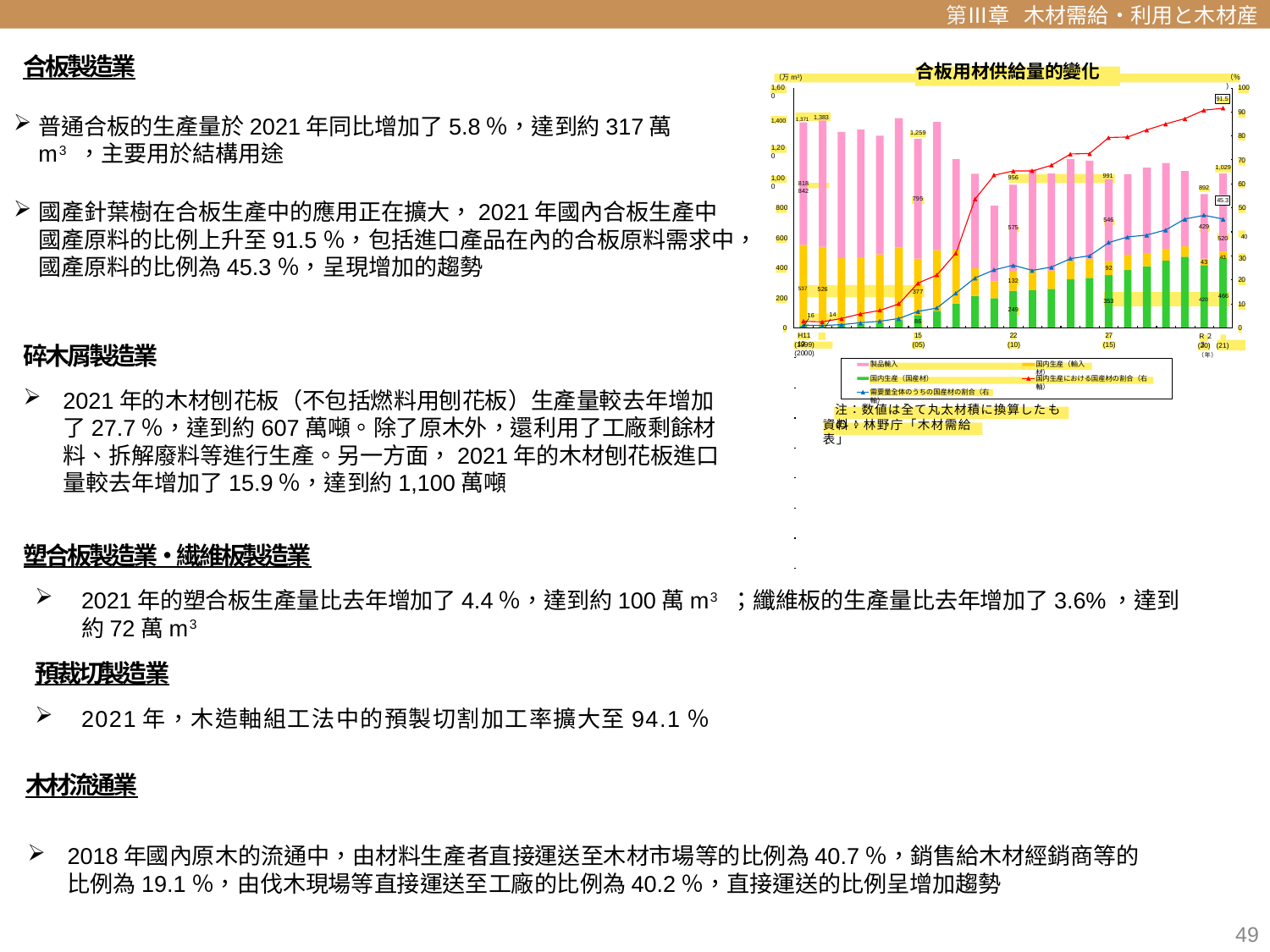

第Ⅲ章 木材需給・利用と木材産業

合板製造業
合板用材供給量的變化

（万m3)
（％)

1,600
100

91.5

90
1,400  1,371   1,383
普通合板的生產量於2021年同比增加了5.8％，達到約317萬m3 ，主要用於結構用途

國產針葉樹在合板生產中的應用正在擴大，2021年國內合板生產中國產原料的比例上升至91.5％，包括進口產品在內的合板原料需求中，國產原料的比例為45.3％，呈現增加的趨勢

1,259
80

1,200

70

1,029

991
1,000
956

60
818       842

892

795
45.3
50

800

546

429
520       40
575

600

43        30

43

400
92

20
132

537      526

377
420      466
200

353
10

249

14
16

86

0
0

15
22
H11     12
27
R２      ３

碎木屑製造業
(05)
(10)
(1999) (2000)
(15)
(20)  (21) （年）

製品輸入
国内生産（輸入材）

国内生産（国産材）
需要量全体のうちの国産材の割合（右軸）
国内生産における国産材の割合（右軸）

2021年的木材刨花板（不包括燃料用刨花板）生產量較去年增加了27.7％，達到約607萬噸。除了原木外，還利用了工廠剩餘材料、拆解廢料等進行生產。另一方面，2021年的木材刨花板進口量較去年增加了15.9％，達到約1,100萬噸

注：数値は全て丸太材積に換算したもの。

資料：林野庁「木材需給表」
塑合板製造業・繊維板製造業
2021年的塑合板生產量比去年增加了4.4％，達到約100萬m3 ；纖維板的生產量比去年增加了3.6%，達到約72萬m3
預裁切製造業
2021年，木造軸組工法中的預製切割加工率擴大至94.1％

木材流通業
2018年國內原木的流通中，由材料生產者直接運送至木材市場等的比例為40.7％，銷售給木材經銷商等的比例為19.1％，由伐木現場等直接運送至工廠的比例為40.2％，直接運送的比例呈增加趨勢
49